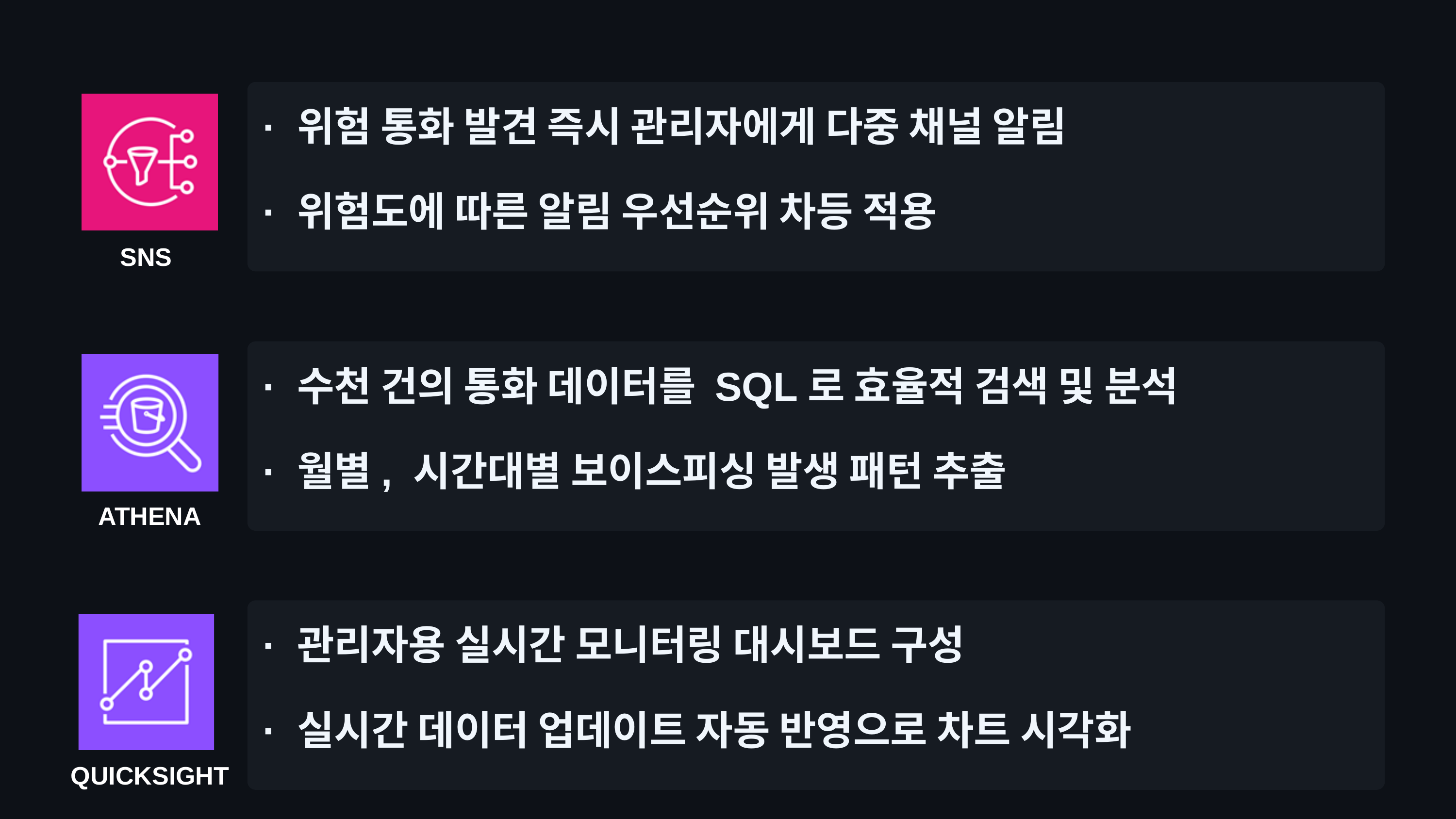

· 위험 통화 발견 즉시 관리자에게 다중 채널 알림

 · 위험도에 따른 알림 우선순위 차등 적용

SNS

 · 수천 건의 통화 데이터를 SQL로 효율적 검색 및 분석

 · 월별, 시간대별 보이스피싱 발생 패턴 추출

 ATHENA

 · 관리자용 실시간 모니터링 대시보드 구성

 · 실시간 데이터 업데이트 자동 반영으로 차트 시각화

QUICKSIGHT